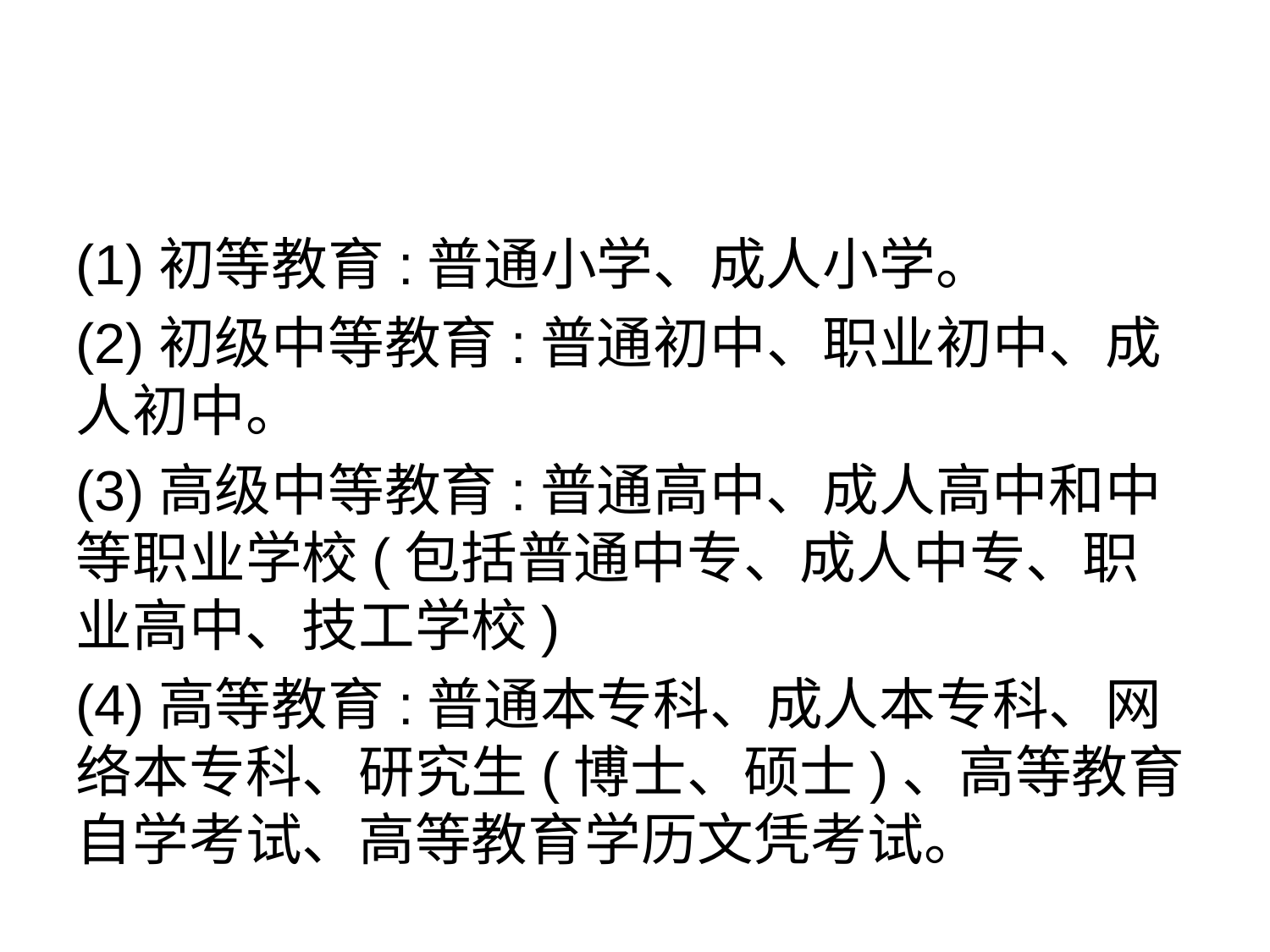

#
(1)初等教育:普通小学、成人小学。
(2)初级中等教育:普通初中、职业初中、成人初中。
(3)高级中等教育:普通高中、成人高中和中等职业学校(包括普通中专、成人中专、职业高中、技工学校)
(4)高等教育:普通本专科、成人本专科、网络本专科、研究生(博士、硕士)、高等教育自学考试、高等教育学历文凭考试。